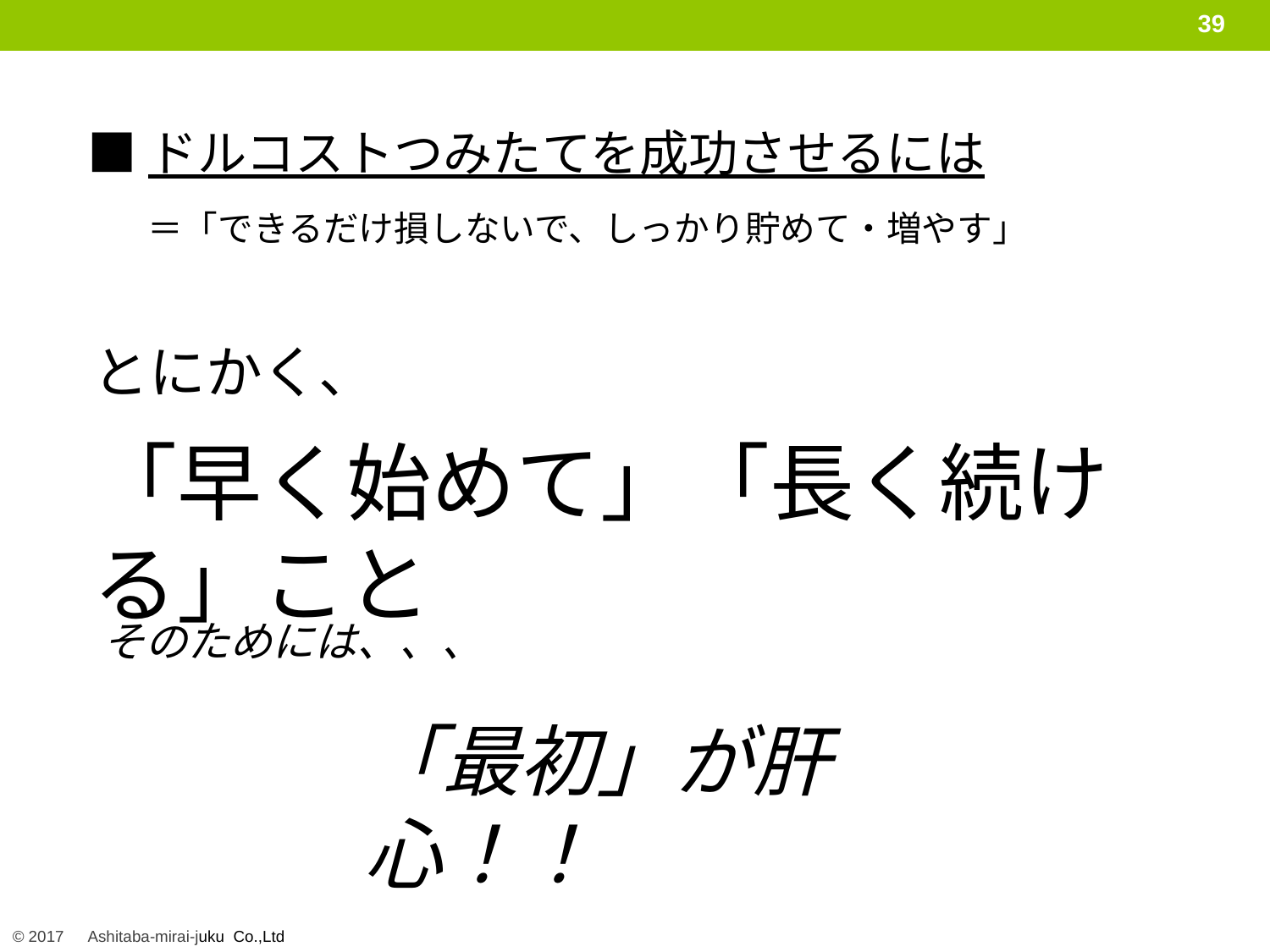

39
■ドルコストつみたてを成功させるには
＝「できるだけ損しないで、しっかり貯めて・増やす」
とにかく、

「早く始めて」「長く続ける」こと
そのためには、、、
「最初」が肝心！！
© 2017　Ashitaba-mirai-juku  Co.,Ltd